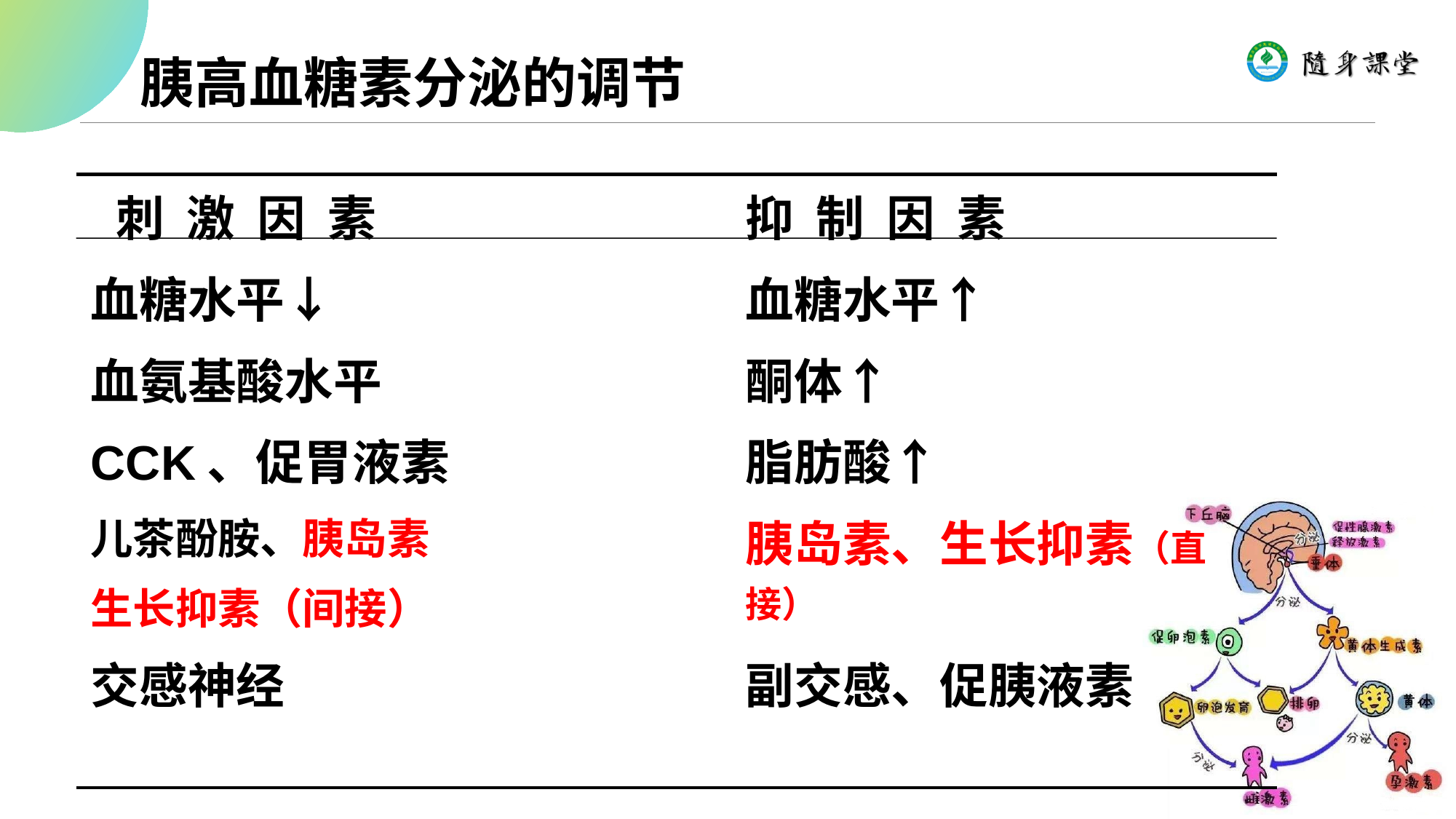

# 胰高血糖素分泌的调节
| 刺 激 因 素 | 抑 制 因 素 |
| --- | --- |
| 血糖水平↓ | 血糖水平↑ |
| 血氨基酸水平 | 酮体↑ |
| CCK、促胃液素 | 脂肪酸↑ |
| 儿茶酚胺、胰岛素 生长抑素（间接） | 胰岛素、生长抑素（直接） |
| 交感神经 | 副交感、促胰液素 |